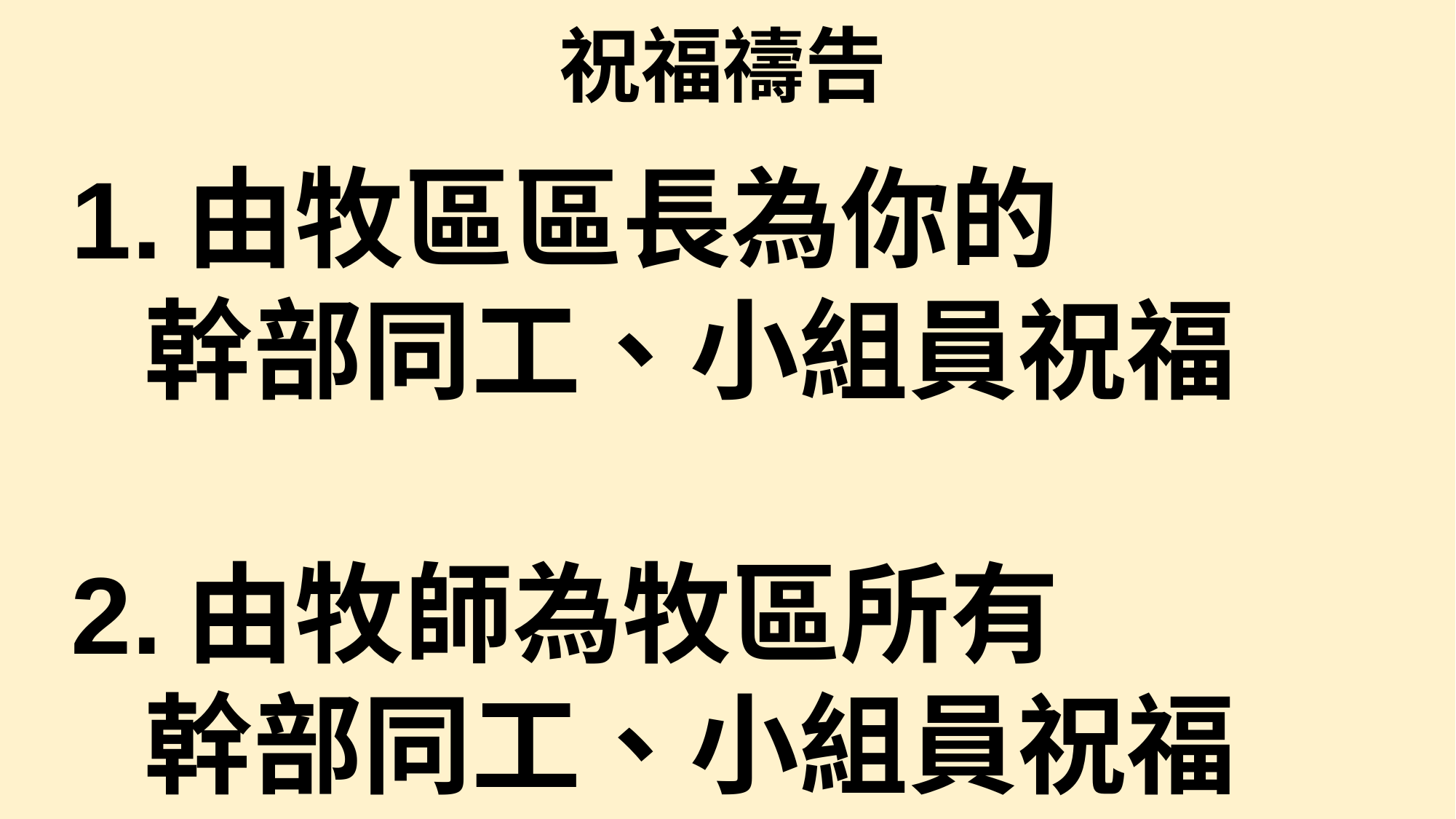

# 祝福禱告
1.由牧區區長為你的
  幹部同工、小組員祝福

2.由牧師為牧區所有
  幹部同工、小組員祝福